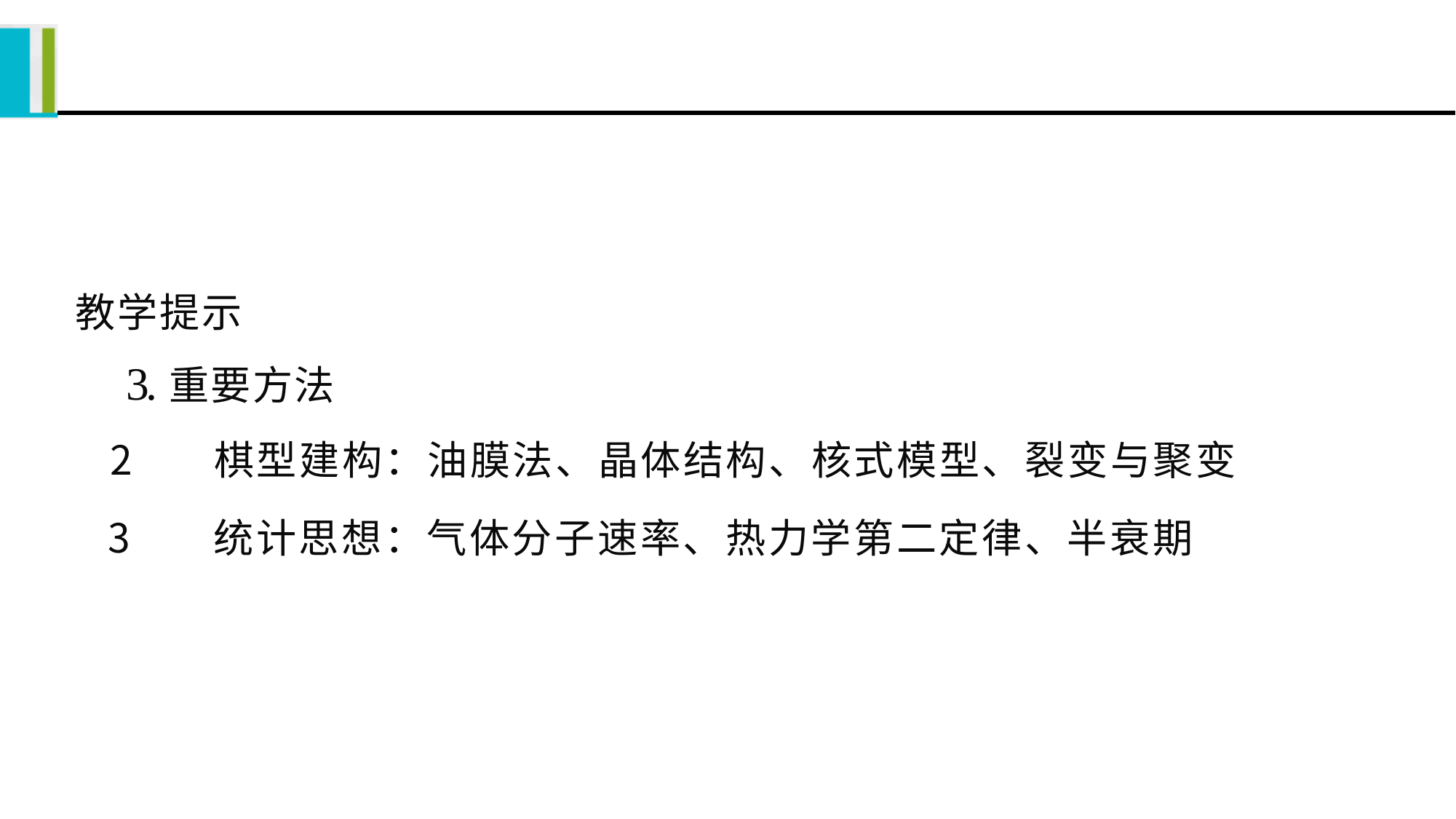

教学提示
3.重要方法
棋型建构：油膜法、晶体结构、核式模型、裂变与聚变
统计思想：气体分子速率、热力学第二定律、半衰期